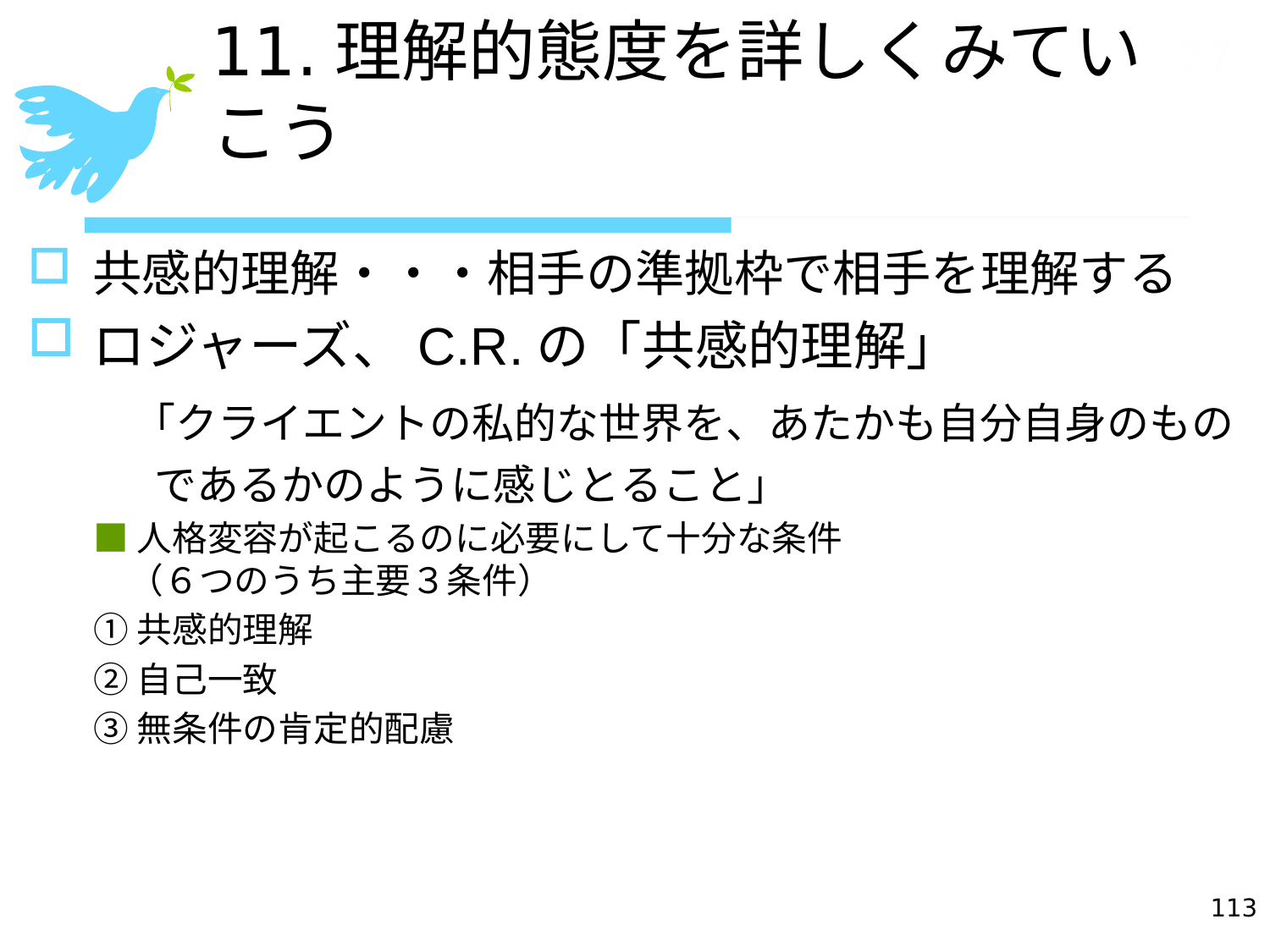

77
11.理解的態度を詳しくみていこう
共感的理解・・・相手の準拠枠で相手を理解する
ロジャーズ、C.R.の「共感的理解」
　　「クライエントの私的な世界を、あたかも自分自身のもの
　　　であるかのように感じとること」
■人格変容が起こるのに必要にして十分な条件
　（６つのうち主要３条件）
①共感的理解
②自己一致
③無条件の肯定的配慮

113